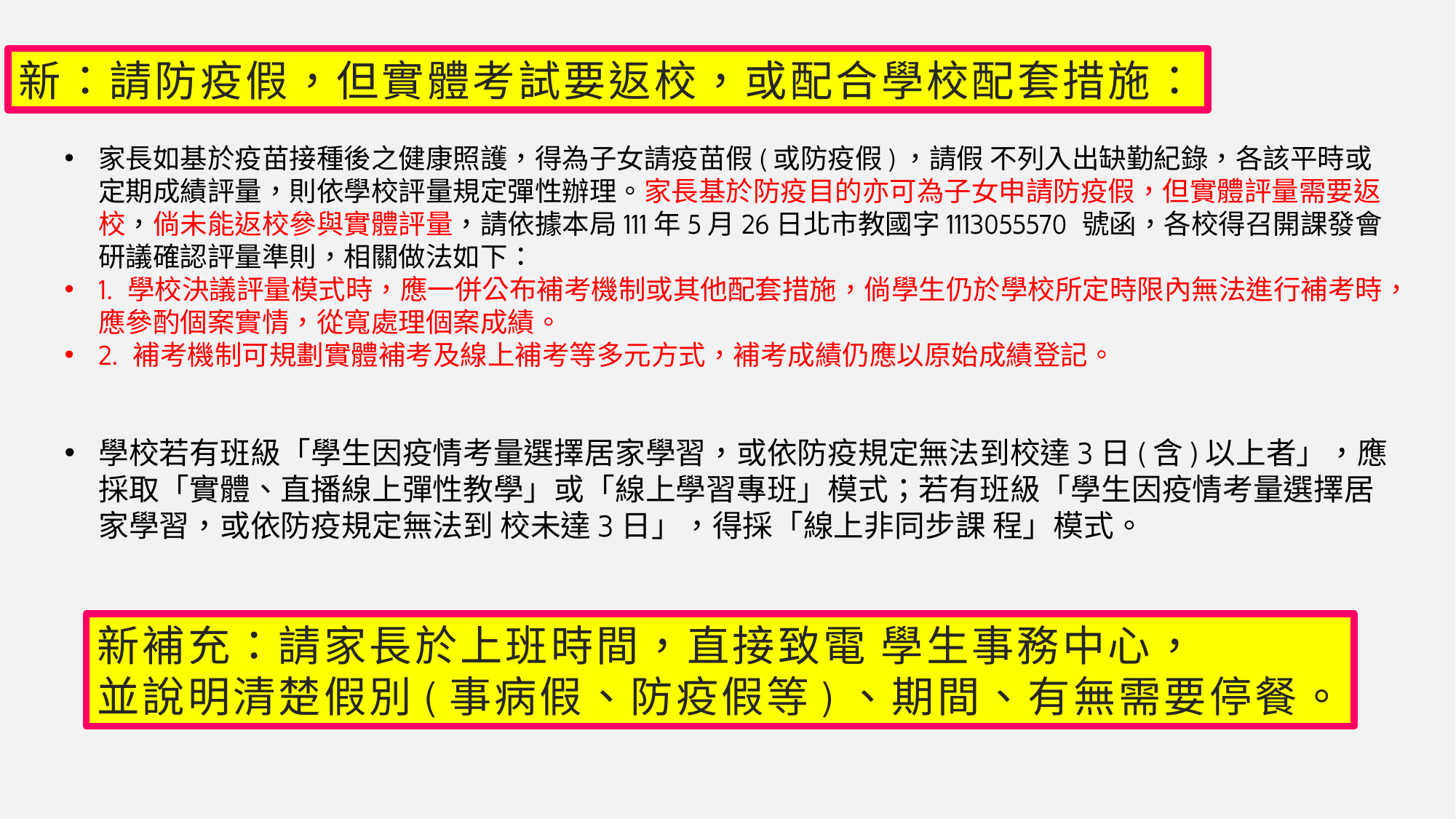

新：請防疫假，但實體考試要返校，或配合學校配套措施：
家長如基於疫苗接種後之健康照護，得為子女請疫苗假(或防疫假)，請假 不列入出缺勤紀錄，各該平時或定期成績評量，則依學校評量規定彈性辦理。家長基於防疫目的亦可為子女申請防疫假，但實體評量需要返校，倘未能返校參與實體評量，請依據本局111年5月26日北市教國字1113055570 號函，各校得召開課發會研議確認評量準則，相關做法如下：
1. 學校決議評量模式時，應一併公布補考機制或其他配套措施，倘學生仍於學校所定時限內無法進行補考時，應參酌個案實情，從寬處理個案成績。
2. 補考機制可規劃實體補考及線上補考等多元方式，補考成績仍應以原始成績登記。
學校若有班級「學生因疫情考量選擇居家學習，或依防疫規定無法到校達3日(含)以上者」，應採取「實體、直播線上彈性教學」或「線上學習專班」模式；若有班級「學生因疫情考量選擇居家學習，或依防疫規定無法到 校未達3日」，得採「線上非同步課 程」模式。
新補充：請家長於上班時間，直接致電 學生事務中心，
並說明清楚假別(事病假、防疫假等)、期間、有無需要停餐。